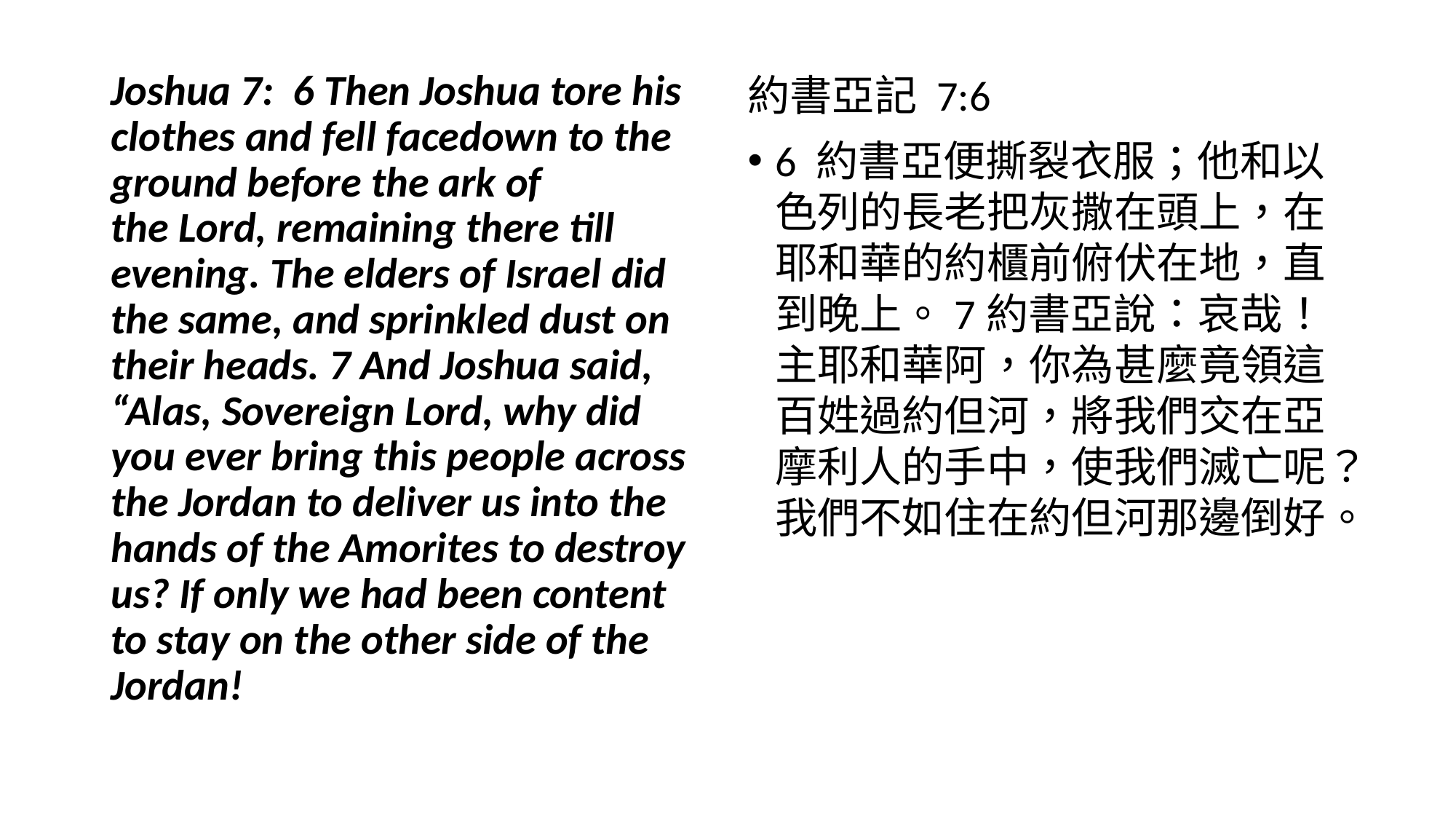

Joshua 7:  6 Then Joshua tore his clothes and fell facedown to the ground before the ark of the Lord, remaining there till evening. The elders of Israel did the same, and sprinkled dust on their heads. 7 And Joshua said, “Alas, Sovereign Lord, why did you ever bring this people across the Jordan to deliver us into the hands of the Amorites to destroy us? If only we had been content to stay on the other side of the Jordan!
約書亞記 7:6
6 約書亞便撕裂衣服；他和以色列的長老把灰撒在頭上，在耶和華的約櫃前俯伏在地，直到晚上。7約書亞說：哀哉！主耶和華阿，你為甚麼竟領這百姓過約但河，將我們交在亞摩利人的手中，使我們滅亡呢？我們不如住在約但河那邊倒好。